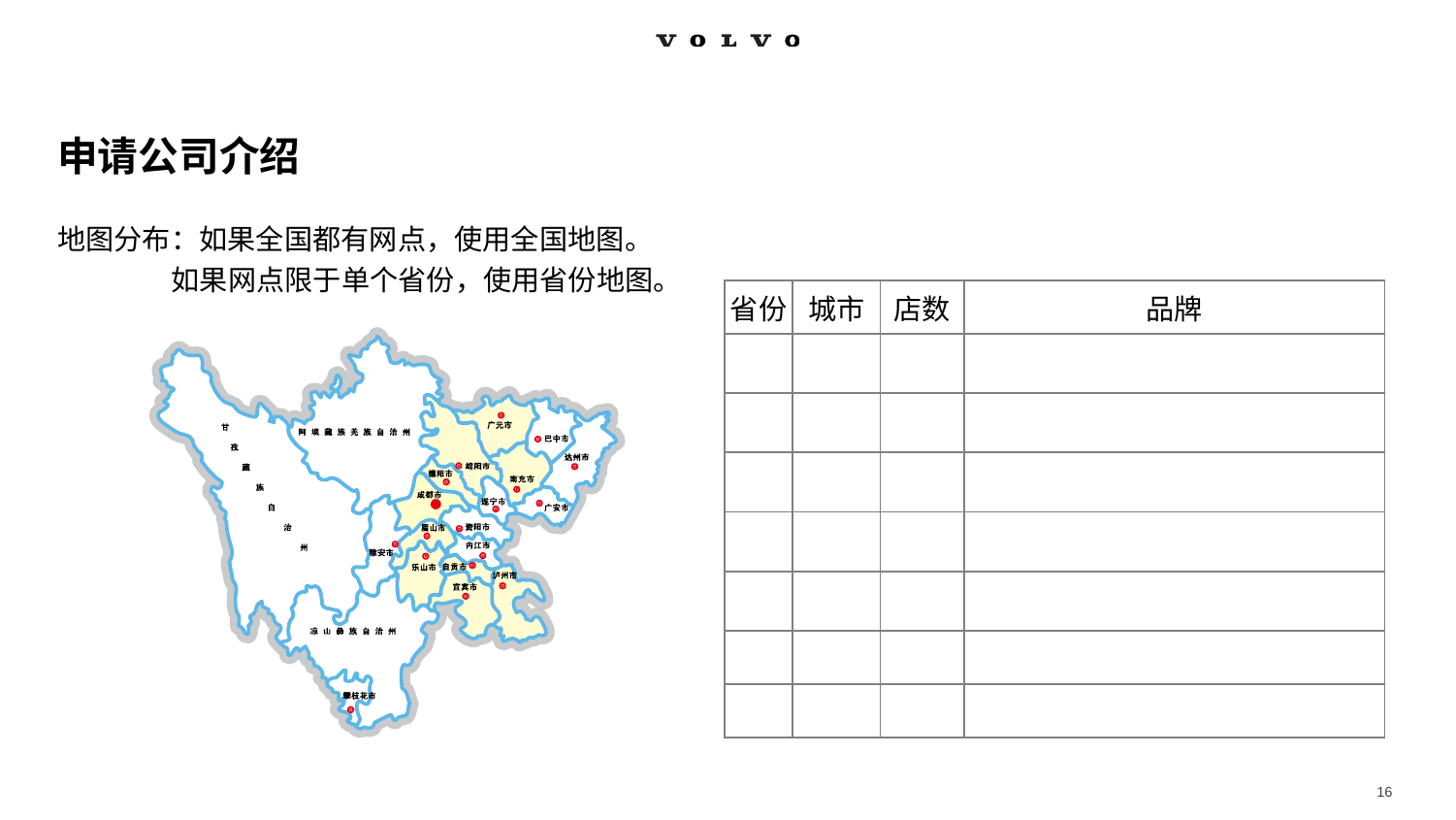

# 申请公司介绍
地图分布：如果全国都有网点，使用全国地图。
                 如果网点限于单个省份，使用省份地图。

| 省份 | 城市 | 店数 | 品牌 |
| --- | --- | --- | --- |
|  |  |  |  |
|  |  |  |  |
|  |  |  |  |
|  |  |  |  |
|  |  |  |  |
|  |  |  |  |
|  |  |  |  |

16